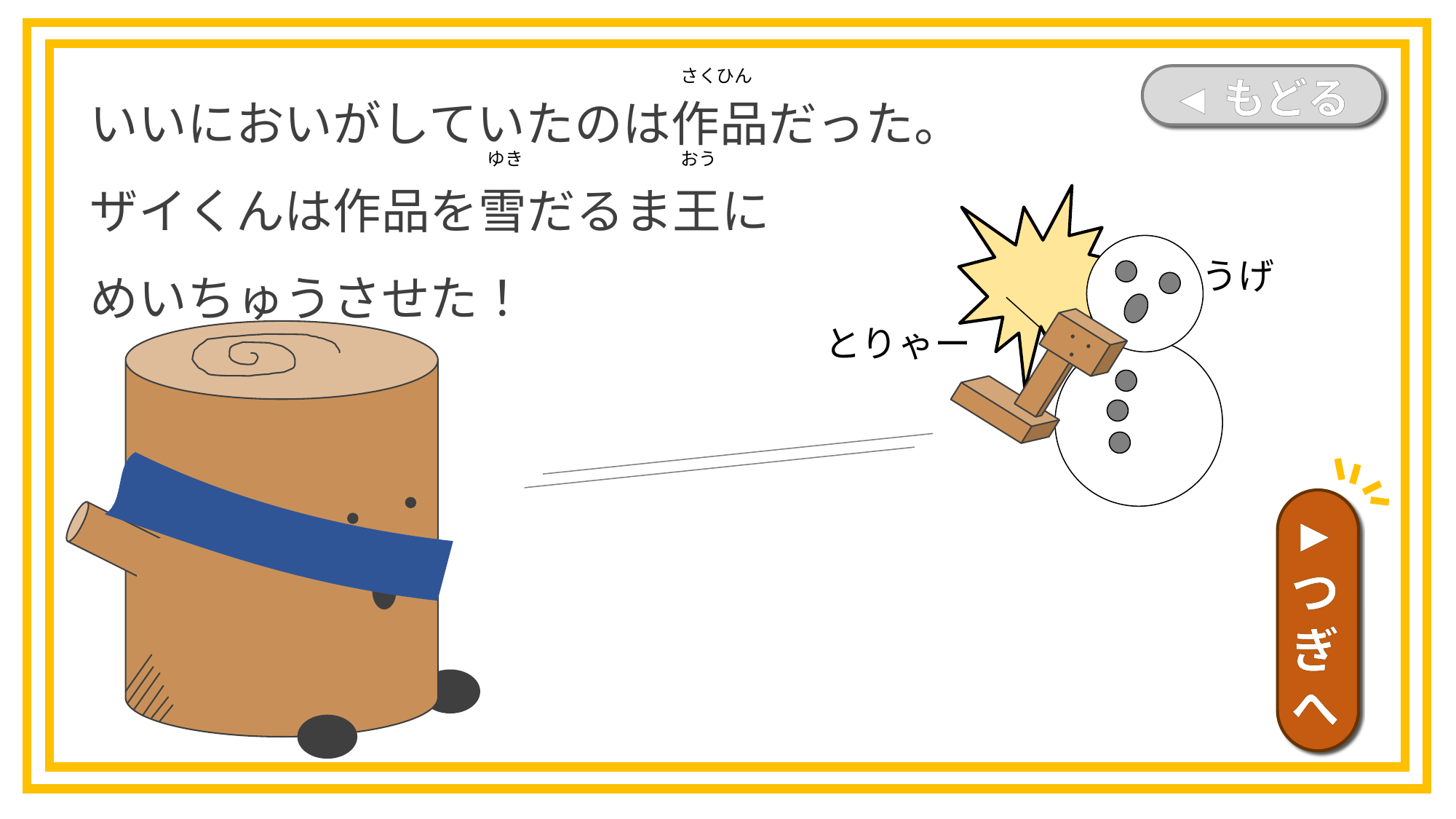

いいにおいがしていたのは作品だった。
ザイくんは作品を雪だるま王に
めいちゅうさせた！
さくひん
◄もどる

ゆき
おう

うげ

とりゃー

►つぎへ